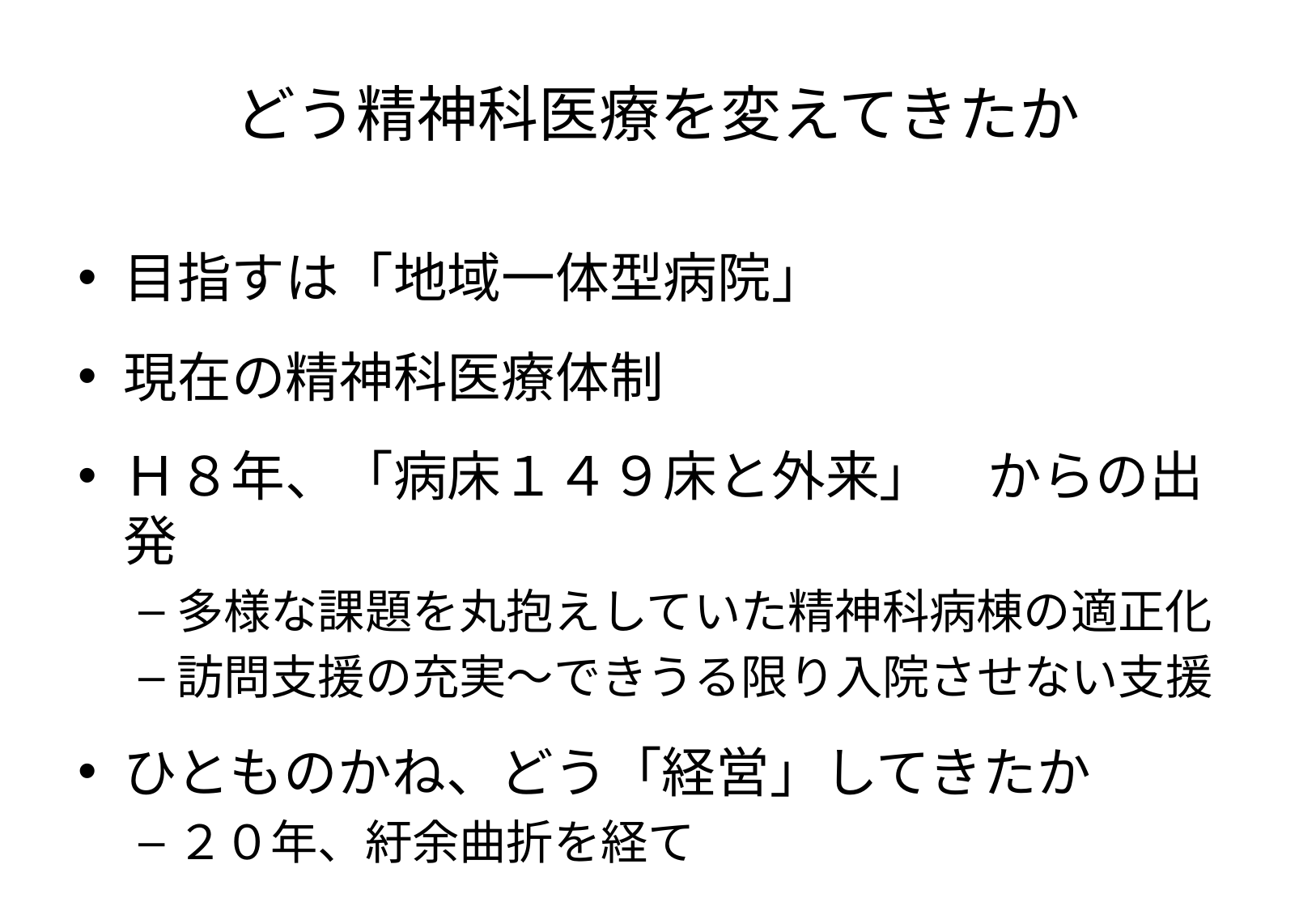

# どう精神科医療を変えてきたか
目指すは「地域一体型病院」

現在の精神科医療体制

Ｈ８年、「病床１４９床と外来」　からの出発
多様な課題を丸抱えしていた精神科病棟の適正化
訪問支援の充実～できうる限り入院させない支援

ひとものかね、どう「経営」してきたか
２０年、紆余曲折を経て